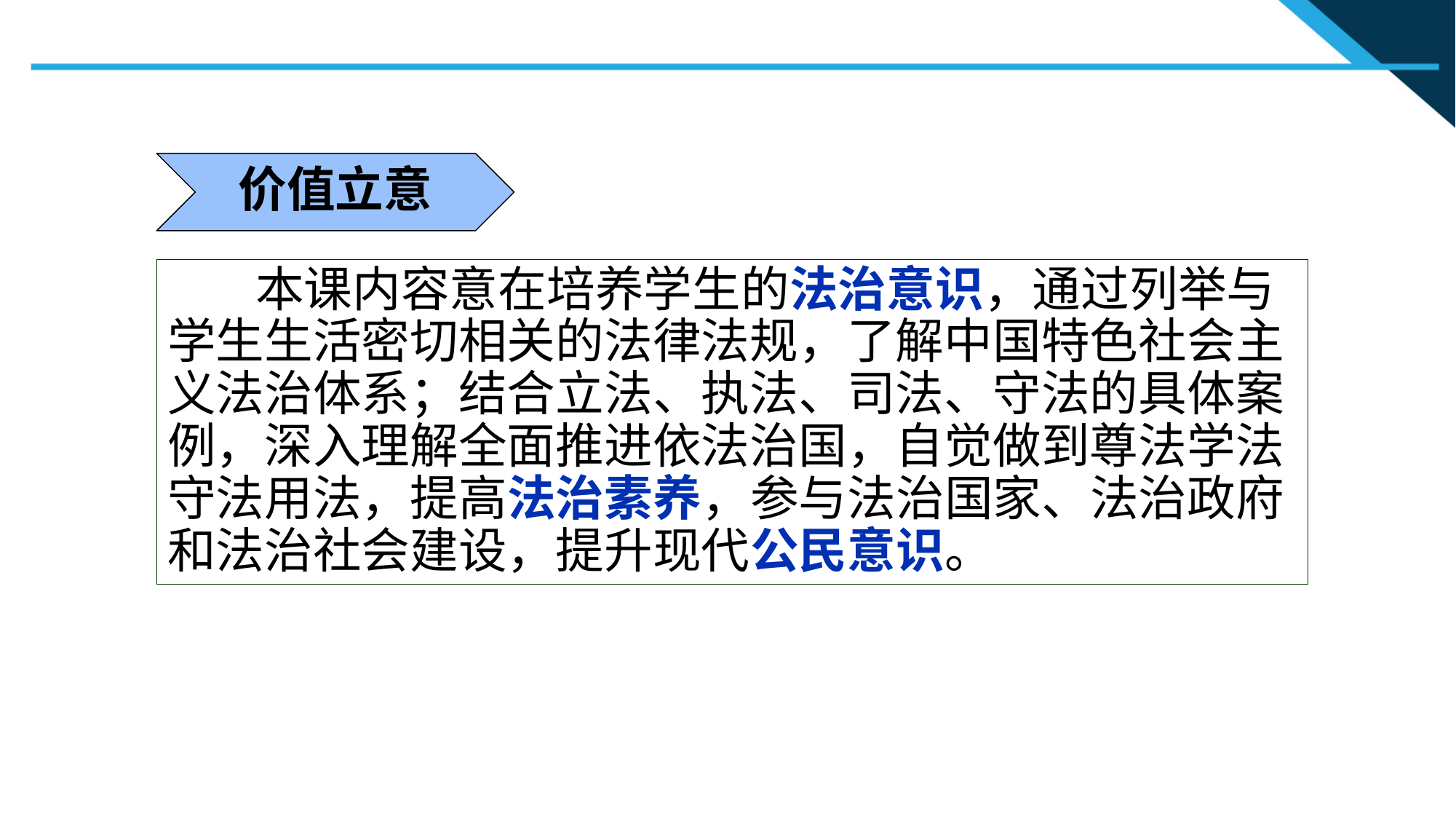

价值立意
       本课内容意在培养学生的法治意识，通过列举与学生生活密切相关的法律法规，了解中国特色社会主义法治体系；结合立法、执法、司法、守法的具体案例，深入理解全面推进依法治国，自觉做到尊法学法守法用法，提高法治素养，参与法治国家、法治政府和法治社会建设，提升现代公民意识。